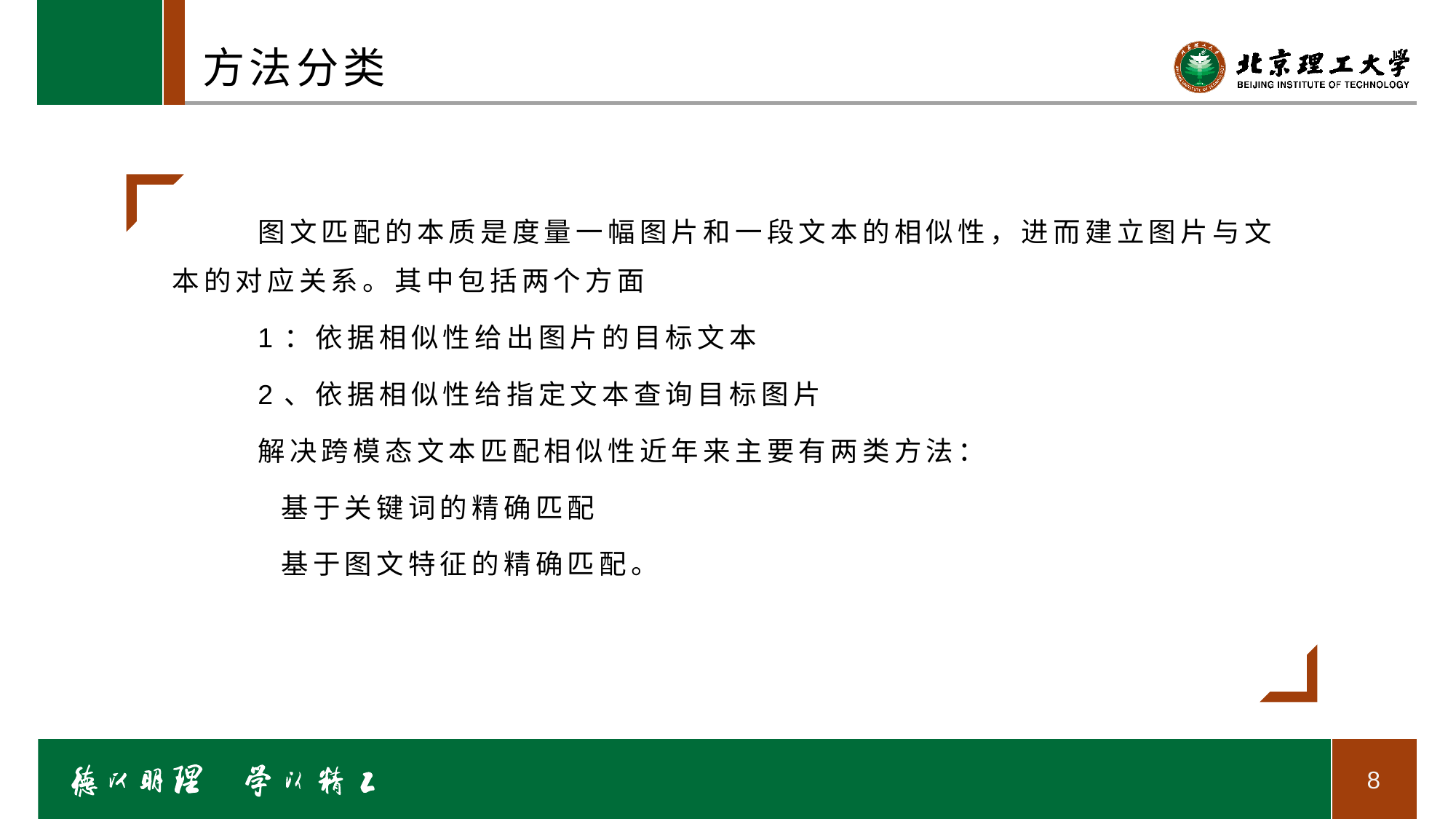

# 方法分类

图文匹配的本质是度量一幅图片和一段文本的相似性，进而建立图片与文本的对应关系。其中包括两个方面
1：依据相似性给出图片的目标文本
2、依据相似性给指定文本查询目标图片
解决跨模态文本匹配相似性近年来主要有两类方法：
	基于关键词的精确匹配
	基于图文特征的精确匹配。